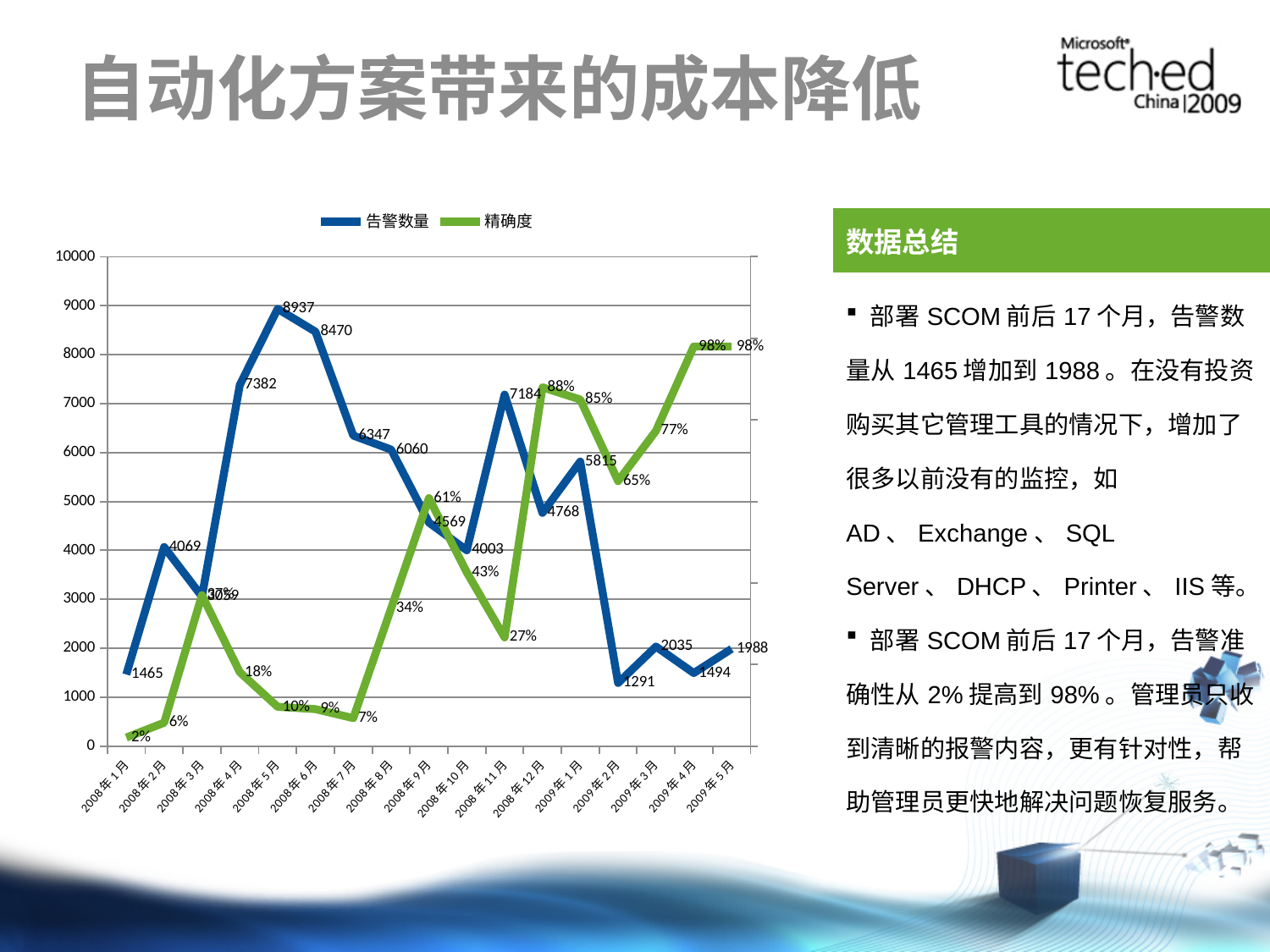

# 自动化方案带来的成本降低

### Chart

| Category | 告警数量 | 精确度 |
|---|---|---|
| 39448 | 1465.0 | 0.021160409556313996 |
| 39479 | 4069.0 | 0.0575079872204473 |
| 39508 | 3059.0 | 0.3703824779339655 |
| 39539 | 7382.0 | 0.18138715795177462 |
| 39569 | 8937.0 | 0.09645294841669466 |
| 39600 | 8470.0 | 0.09090909090909094 |
| 39630 | 6347.0 | 0.06885142587049 |
| 39661 | 6060.0 | 0.33795379537953807 |
| 39692 | 4569.0 | 0.6082293718537974 |
| 39722 | 4003.0 | 0.42643017736697486 |
| 39753 | 7184.0 | 0.26670378619153673 |
| 39783 | 4768.0 | 0.88 |
| 39814 | 5815.0 | 0.8500000000000001 |
| 39845 | 1291.0 | 0.6500000000000001 |
| 39873 | 2035.0 | 0.773176291793313 |
| 39904 | 1494.0 | 0.98 |
| 39934 | 1988.0 | 0.98 |
| 数据总结 |
| --- |
| 部署SCOM前后17个月，告警数量从1465增加到1988。在没有投资购买其它管理工具的情况下，增加了很多以前没有的监控，如AD、Exchange、SQL Server、DHCP、Printer、IIS等。 部署SCOM前后17个月，告警准确性从2%提高到98%。管理员只收到清晰的报警内容，更有针对性，帮助管理员更快地解决问题恢复服务。 |